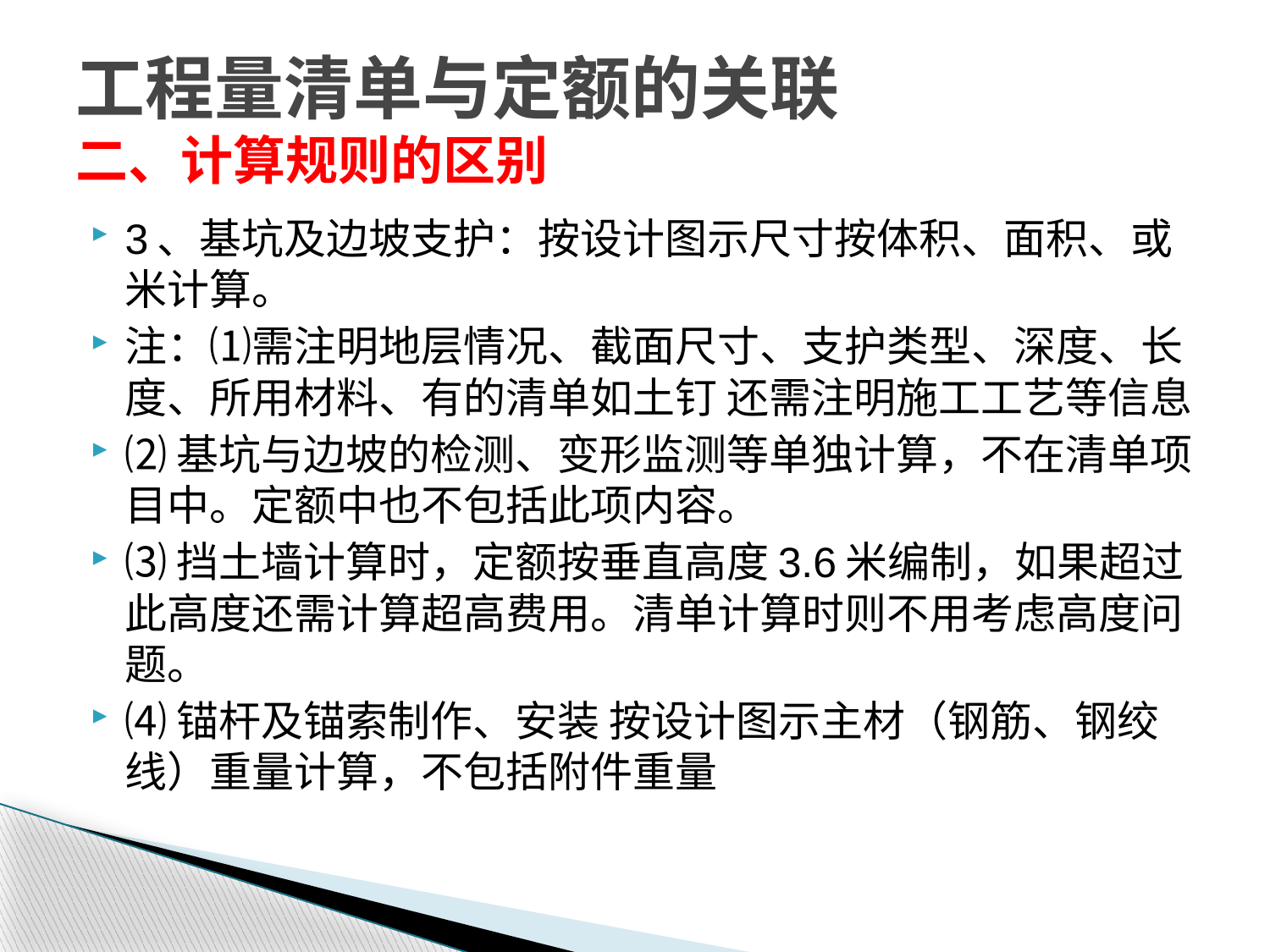

# 工程量清单与定额的关联 二、计算规则的区别
3、基坑及边坡支护：按设计图示尺寸按体积、面积、或米计算。
注：⑴需注明地层情况、截面尺寸、支护类型、深度、长度、所用材料、有的清单如土钉 还需注明施工工艺等信息
⑵基坑与边坡的检测、变形监测等单独计算，不在清单项目中。定额中也不包括此项内容。
⑶挡土墙计算时，定额按垂直高度3.6米编制，如果超过此高度还需计算超高费用。清单计算时则不用考虑高度问题。
⑷锚杆及锚索制作、安装 按设计图示主材（钢筋、钢绞线）重量计算，不包括附件重量